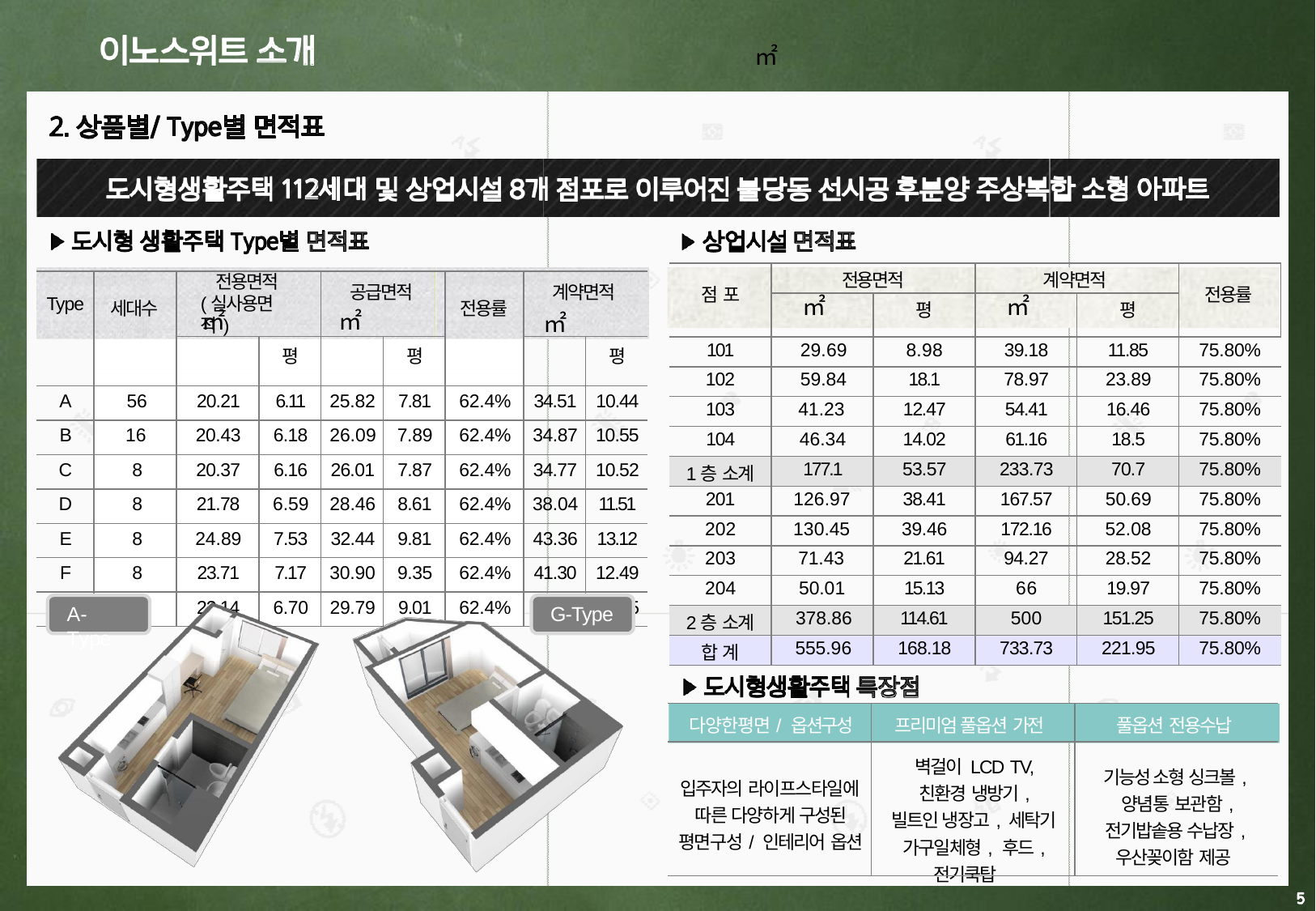

㎡

| 점 포 | 전용면적 |  | 계약면적 |  | 전용률 |
| --- | --- | --- | --- | --- | --- |
|  |  | 평 |  | 평 |  |
| 101 | 29.69 | 8.98 | 39.18 | 11.85 | 75.80% |
| 102 | 59.84 | 18.1 | 78.97 | 23.89 | 75.80% |
| 103 | 41.23 | 12.47 | 54.41 | 16.46 | 75.80% |
| 104 | 46.34 | 14.02 | 61.16 | 18.5 | 75.80% |
| 1층 소계 | 177.1 | 53.57 | 233.73 | 70.7 | 75.80% |
| 201 | 126.97 | 38.41 | 167.57 | 50.69 | 75.80% |
| 202 | 130.45 | 39.46 | 172.16 | 52.08 | 75.80% |
| 203 | 71.43 | 21.61 | 94.27 | 28.52 | 75.80% |
| 204 | 50.01 | 15.13 | 66 | 19.97 | 75.80% |
| 2층 소계 | 378.86 | 114.61 | 500 | 151.25 | 75.80% |
| 합 계 | 555.96 | 168.18 | 733.73 | 221.95 | 75.80% |
| Type | 세대수 | 전용면적 (실사용면적) |  | 공급면적 |  | 전용률 | 계약면적 |  |
| --- | --- | --- | --- | --- | --- | --- | --- | --- |
|  |  |  | 평 |  | 평 |  |  | 평 |
| A | 56 | 20.21 | 6.11 | 25.82 | 7.81 | 62.4% | 34.51 | 10.44 |
| B | 16 | 20.43 | 6.18 | 26.09 | 7.89 | 62.4% | 34.87 | 10.55 |
| C | 8 | 20.37 | 6.16 | 26.01 | 7.87 | 62.4% | 34.77 | 10.52 |
| D | 8 | 21.78 | 6.59 | 28.46 | 8.61 | 62.4% | 38.04 | 11.51 |
| E | 8 | 24.89 | 7.53 | 32.44 | 9.81 | 62.4% | 43.36 | 13.12 |
| F | 8 | 23.71 | 7.17 | 30.90 | 9.35 | 62.4% | 41.30 | 12.49 |
| G | 8 | 22.14 | 6.70 | 29.79 | 9.01 | 62.4% | 39.82 | 12.05 |
㎡
㎡
㎡
㎡
㎡

A-Type
G-Type

| 다양한평면/ 옵션구성 | 프리미엄 풀옵션 가전 | 풀옵션 전용수납 |
| --- | --- | --- |
| 입주자의 라이프스타일에 따른 다양하게 구성된 평면구성/ 인테리어 옵션 | 벽걸이 LCD TV, 친환경 냉방기, 빌트인 냉장고, 세탁기 가구일체형, 후드, 전기쿡탑 | 기능성 소형 싱크볼, 양념통 보관함, 전기밥솥용 수납장, 우산꽂이함 제공 |